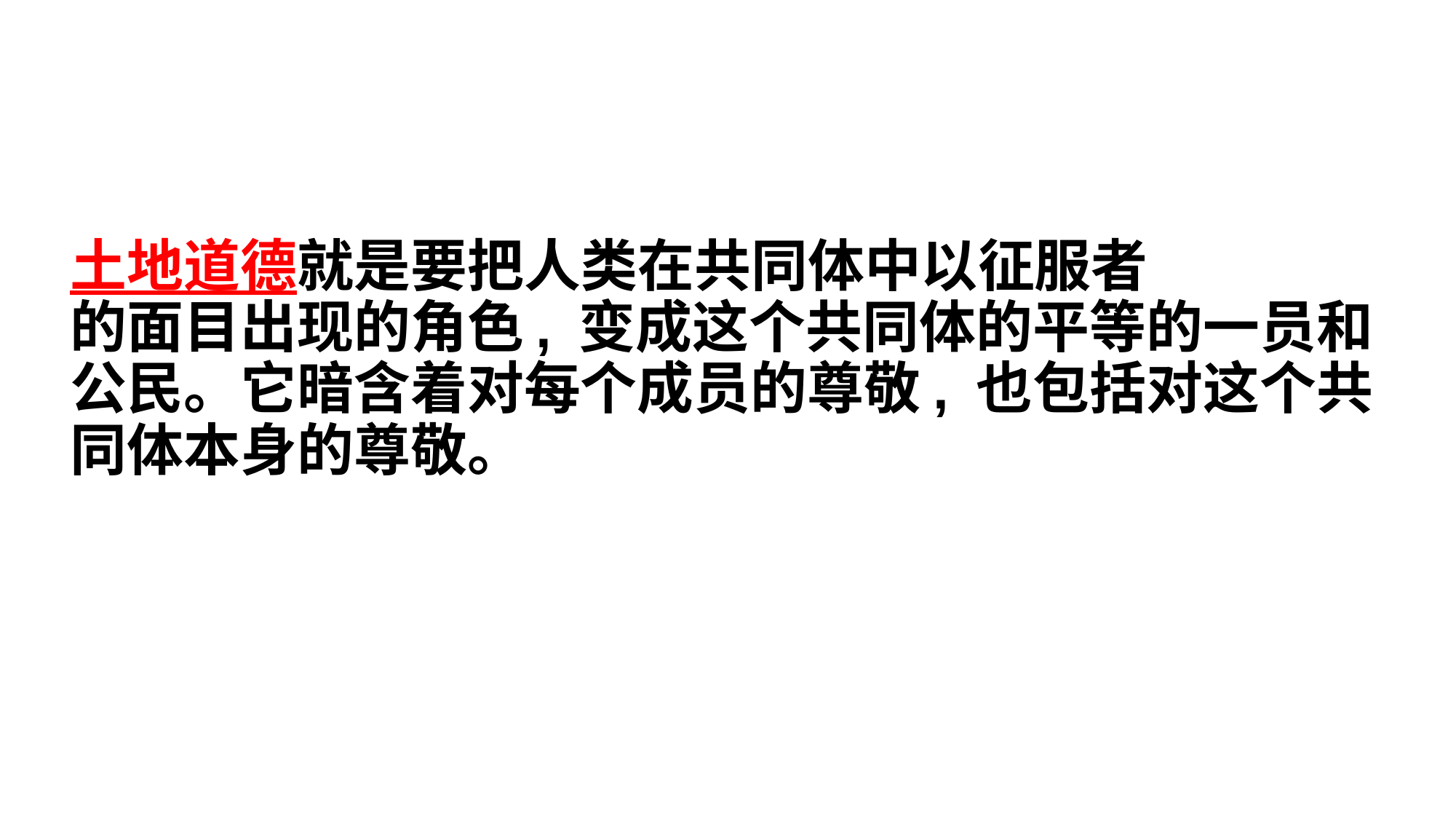

# 土地道德就是要把人类在共同体中以征服者 的面目出现的角色, 变成这个共同体的平等的一员和公民。它暗含着对每个成员的尊敬, 也包括对这个共同体本身的尊敬。